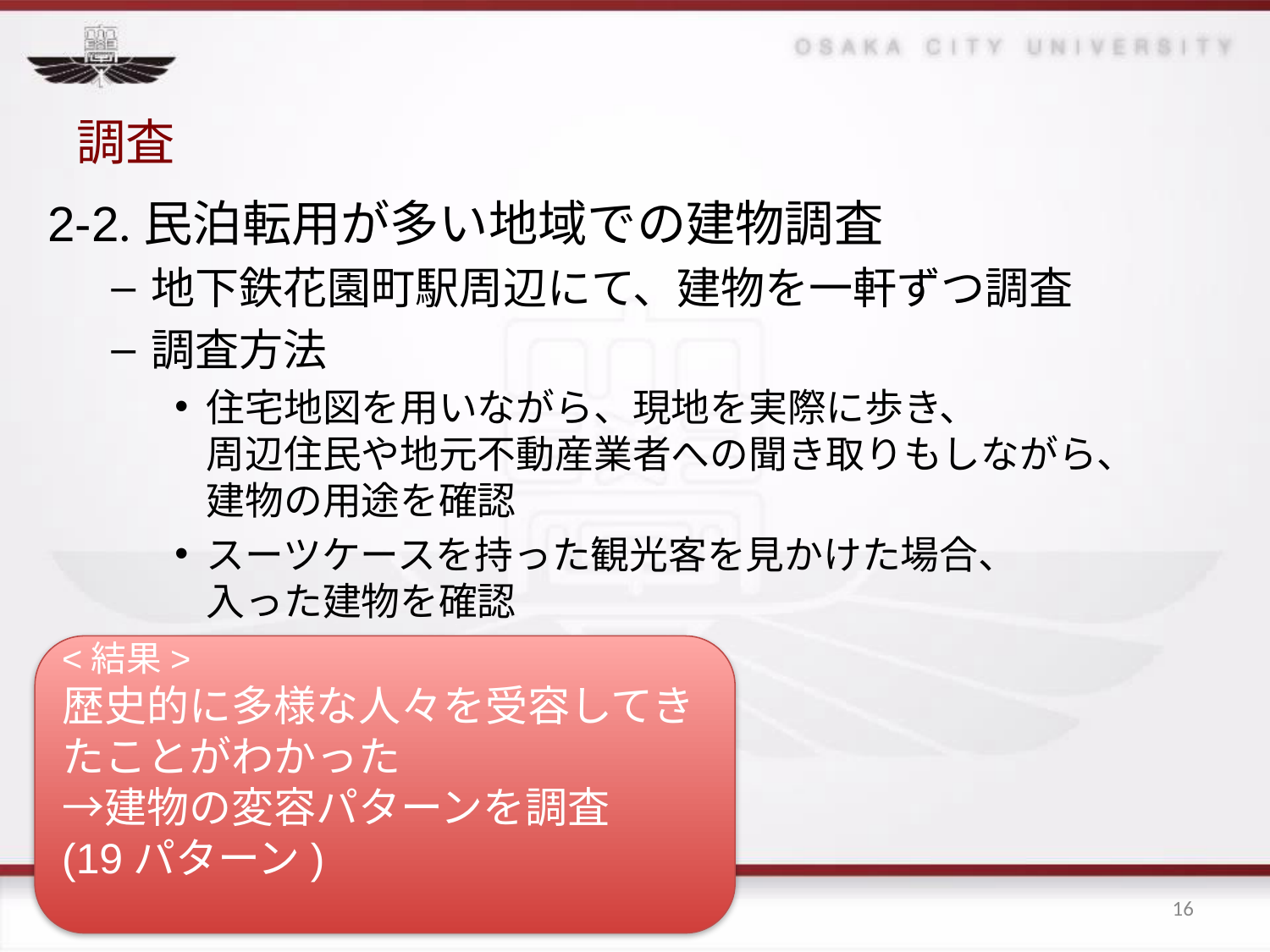

# 調査
2-2.民泊転用が多い地域での建物調査
地下鉄花園町駅周辺にて、建物を一軒ずつ調査
調査方法
住宅地図を用いながら、現地を実際に歩き、
周辺住民や地元不動産業者への聞き取りもしながら、
建物の用途を確認
スーツケースを持った観光客を見かけた場合、
入った建物を確認
<結果>
歴史的に多様な人々を受容してきたことがわかった
→建物の変容パターンを調査
(19パターン)

16